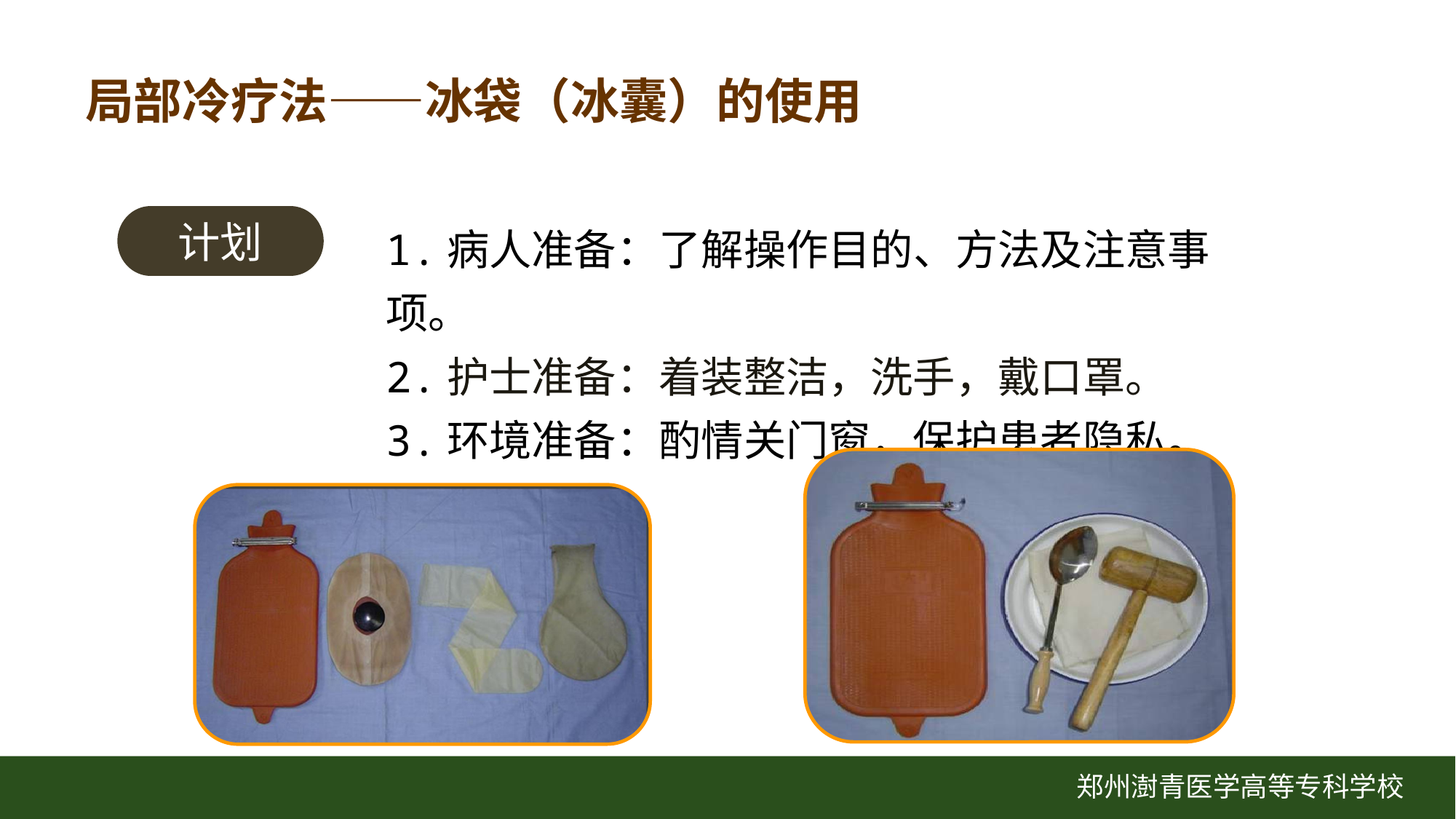

局部冷疗法——冰袋（冰囊）的使用
1.病人准备：了解操作目的、方法及注意事项。
2.护士准备：着装整洁，洗手，戴口罩。
3.环境准备：酌情关门窗，保护患者隐私。
4.用物准备：

计划

郑州澍青医学高等专科学校